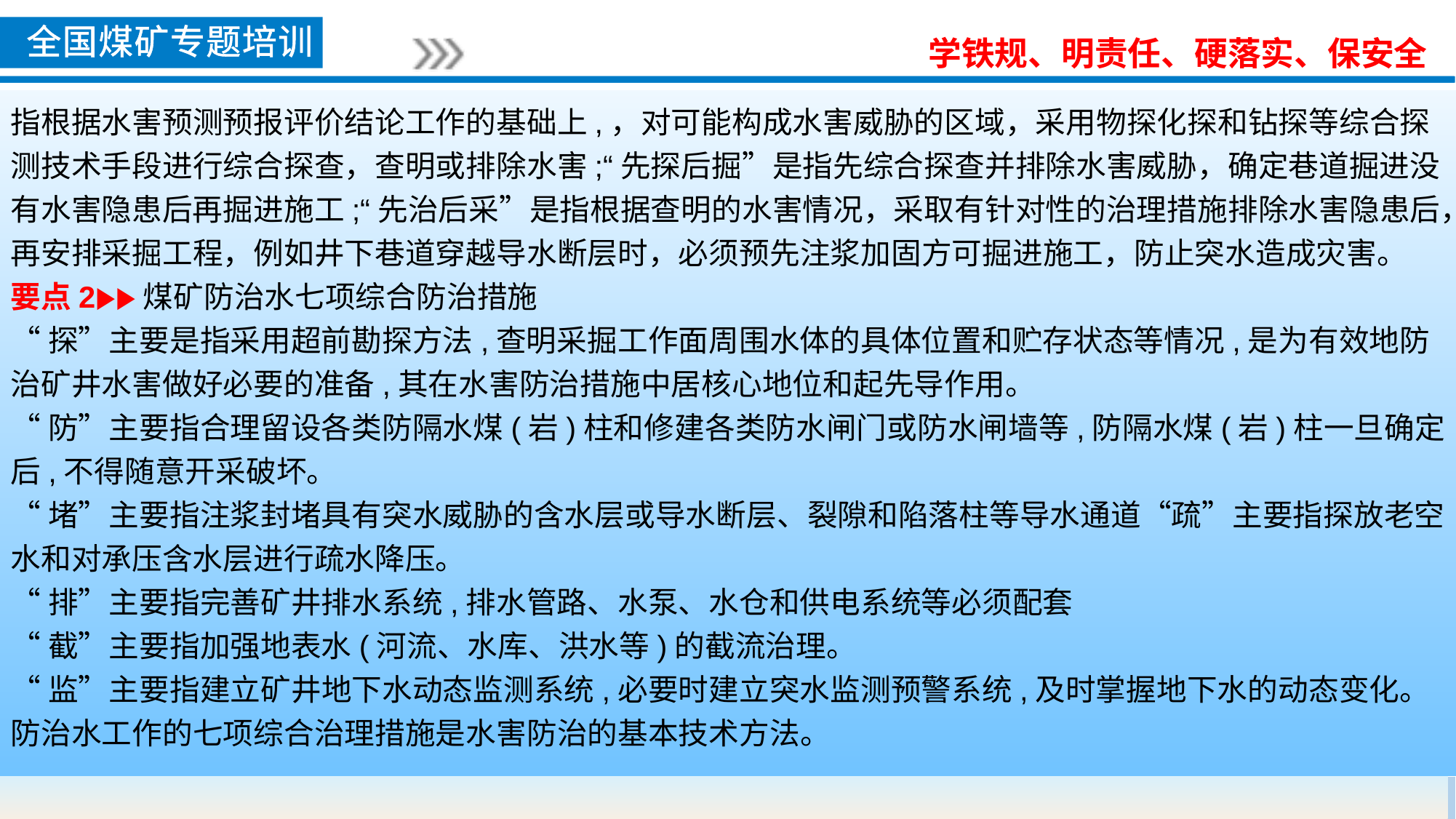

指根据水害预测预报评价结论工作的基础上,，对可能构成水害威胁的区域，采用物探化探和钻探等综合探测技术手段进行综合探查，查明或排除水害;“先探后掘”是指先综合探查并排除水害威胁，确定巷道掘进没有水害隐患后再掘进施工;“先治后采”是指根据查明的水害情况，采取有针对性的治理措施排除水害隐患后，再安排采掘工程，例如井下巷道穿越导水断层时，必须预先注浆加固方可掘进施工，防止突水造成灾害。
要点2▶▶煤矿防治水七项综合防治措施
“探”主要是指采用超前勘探方法,查明采掘工作面周围水体的具体位置和贮存状态等情况,是为有效地防治矿井水害做好必要的准备,其在水害防治措施中居核心地位和起先导作用。
“防”主要指合理留设各类防隔水煤(岩)柱和修建各类防水闸门或防水闸墙等,防隔水煤(岩)柱一旦确定后,不得随意开采破坏。
“堵”主要指注浆封堵具有突水威胁的含水层或导水断层、裂隙和陷落柱等导水通道“疏”主要指探放老空水和对承压含水层进行疏水降压。
“排”主要指完善矿井排水系统,排水管路、水泵、水仓和供电系统等必须配套
“截”主要指加强地表水(河流、水库、洪水等)的截流治理。
“监”主要指建立矿井地下水动态监测系统,必要时建立突水监测预警系统,及时掌握地下水的动态变化。
防治水工作的七项综合治理措施是水害防治的基本技术方法。